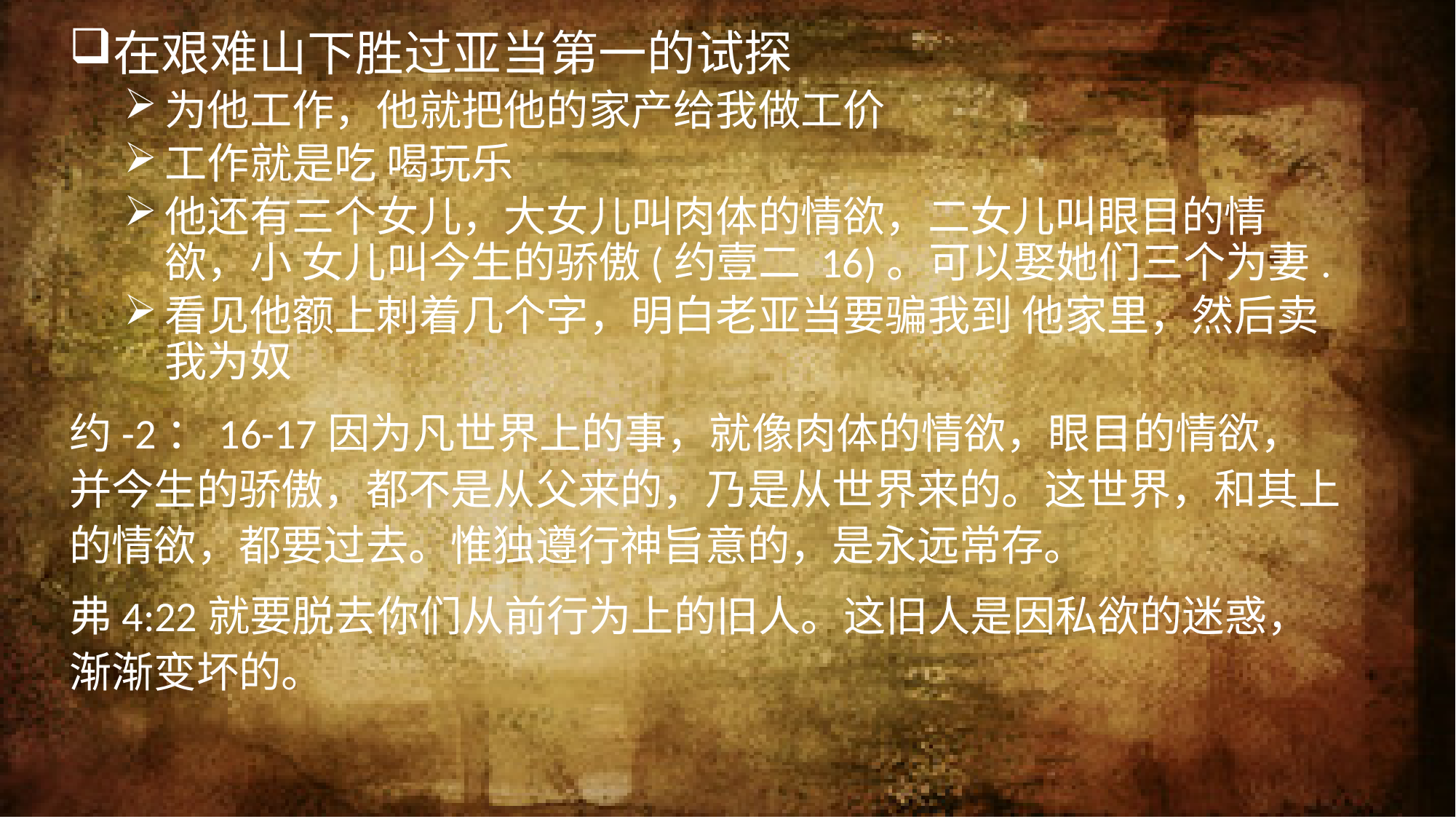

在艰难山下胜过亚当第一的试探
为他工作，他就把他的家产给我做工价
工作就是吃 喝玩乐
他还有三个女儿，大女儿叫肉体的情欲，二女儿叫眼目的情欲，小 女儿叫今生的骄傲(约壹二 16)。可以娶她们三个为妻.
看见他额上刺着几个字，明白老亚当要骗我到 他家里，然后卖我为奴
约-2：16-17因为凡世界上的事，就像肉体的情欲，眼目的情欲，并今生的骄傲，都不是从父来的，乃是从世界来的。这世界，和其上的情欲，都要过去。惟独遵行神旨意的，是永远常存。
弗4:22就要脱去你们从前行为上的旧人。这旧人是因私欲的迷惑，渐渐变坏的。